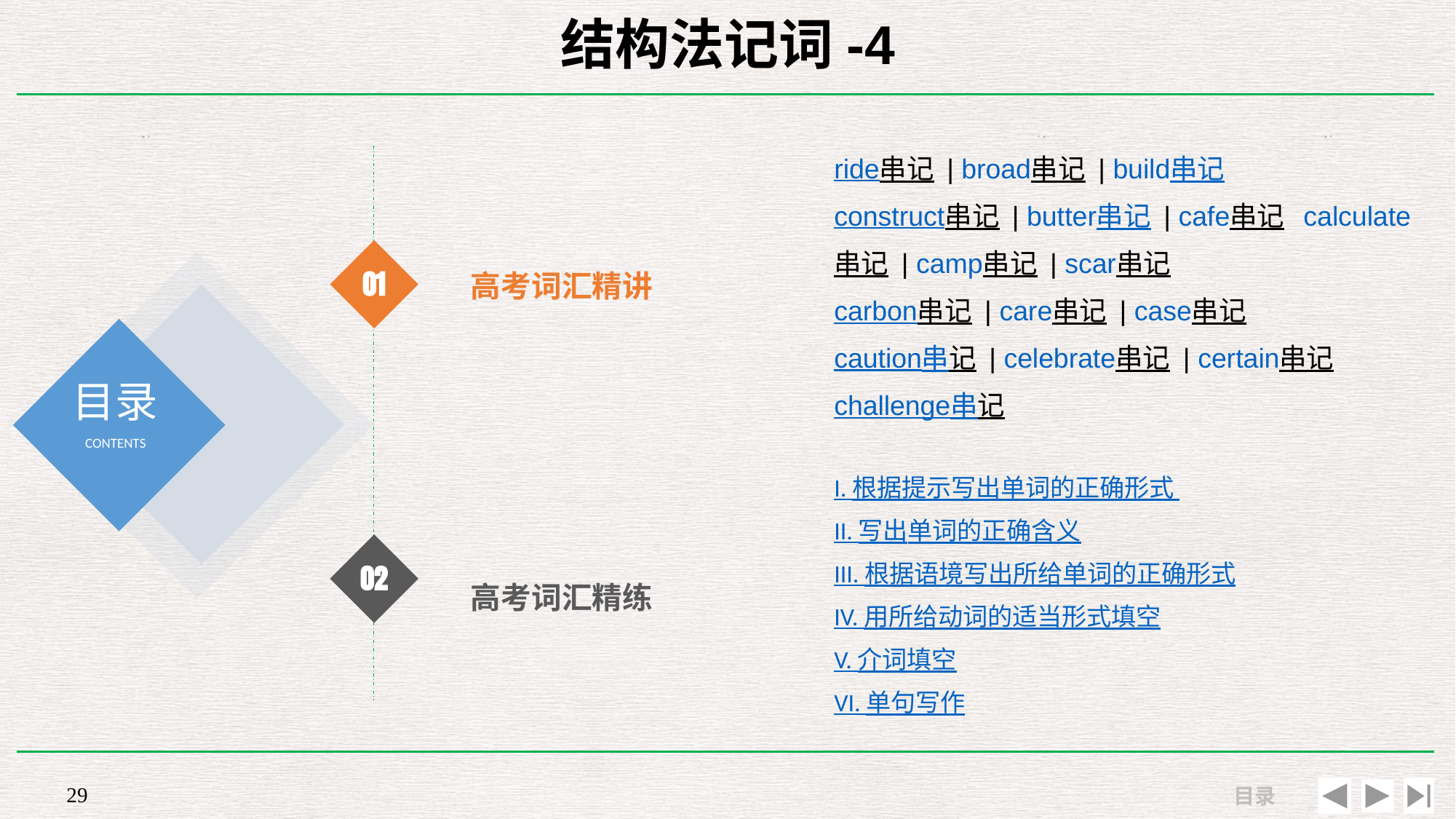

# 结构法记词-4
高考词汇精讲
ride串记 | broad串记 | build串记
construct串记 | butter串记 | cafe串记  calculate串记 | camp串记 | scar串记
carbon串记 | care串记 | case串记
caution串记 | celebrate串记 | certain串记
challenge串记
01

I. 根据提示写出单词的正确形式
II. 写出单词的正确含义
III. 根据语境写出所给单词的正确形式
IV. 用所给动词的适当形式填空
V. 介词填空
VI. 单句写作
高考词汇精练
02